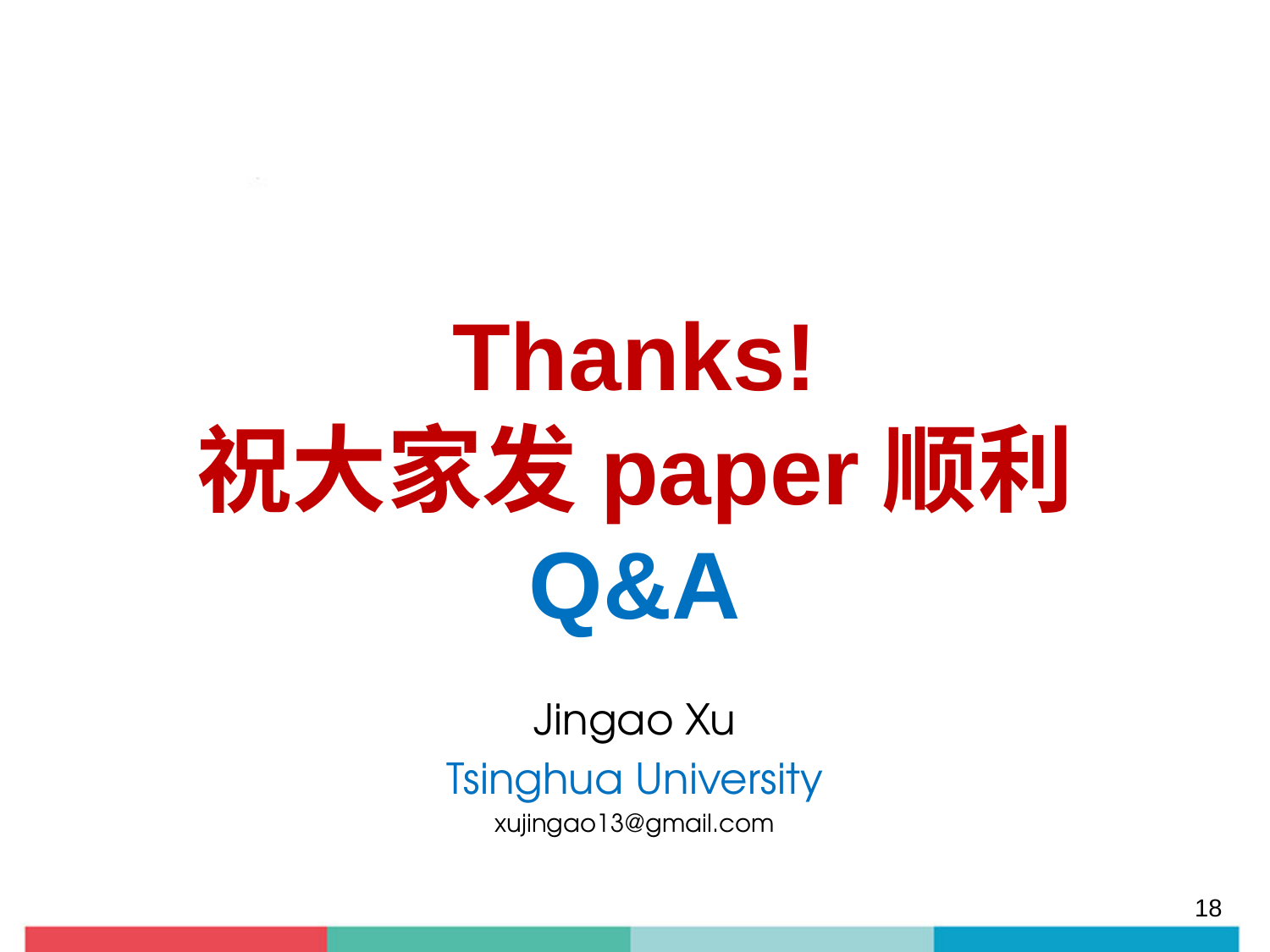

Thanks!
祝大家发paper顺利
Q&A
Jingao Xu
Tsinghua University
xujingao13@gmail.com

18